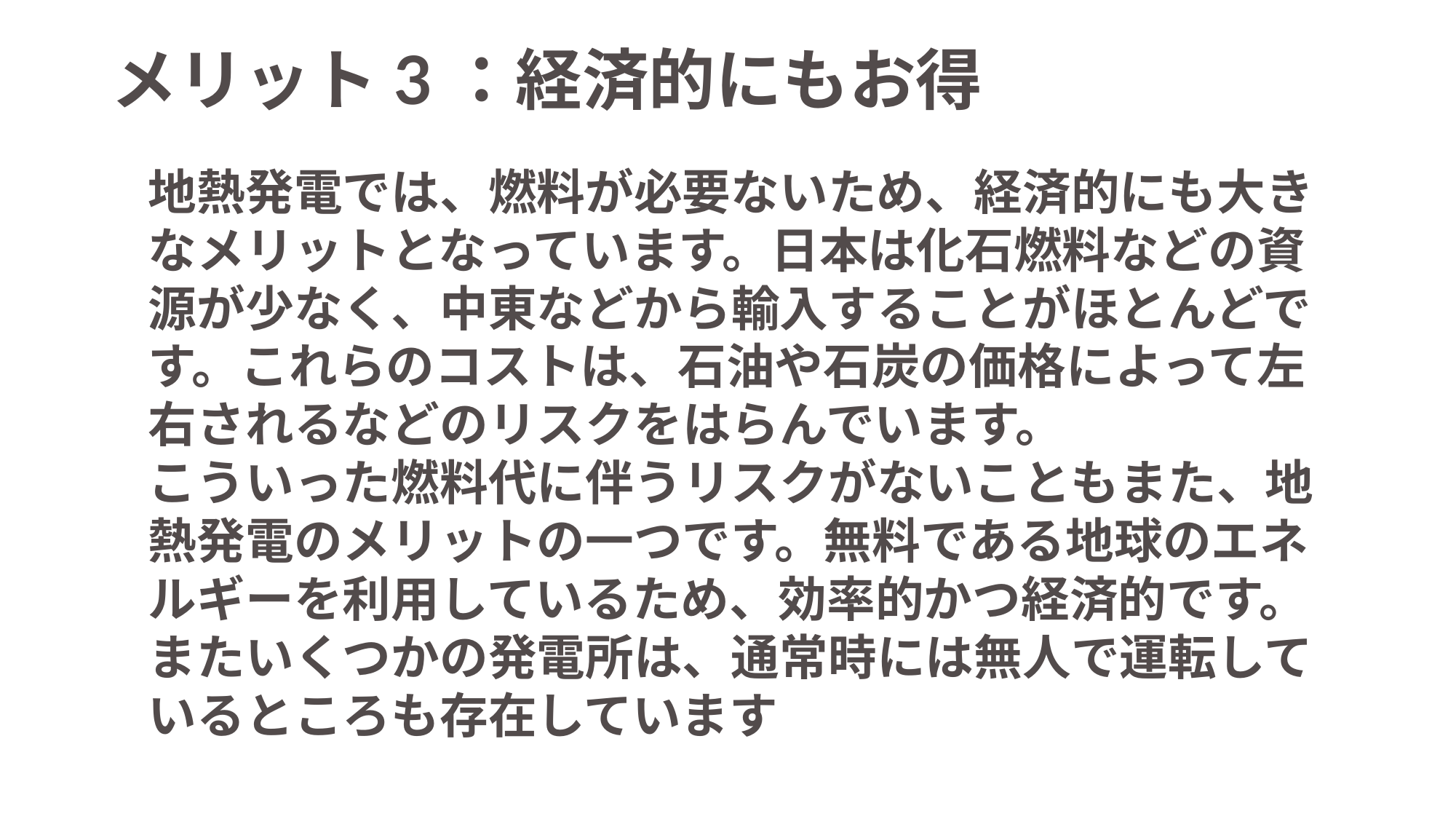

# メリット3：経済的にもお得
地熱発電では、燃料が必要ないため、経済的にも大きなメリットとなっています。日本は化石燃料などの資源が少なく、中東などから輸入することがほとんどです。これらのコストは、石油や石炭の価格によって左右されるなどのリスクをはらんでいます。
こういった燃料代に伴うリスクがないこともまた、地熱発電のメリットの一つです。無料である地球のエネルギーを利用しているため、効率的かつ経済的です。またいくつかの発電所は、通常時には無人で運転しているところも存在しています